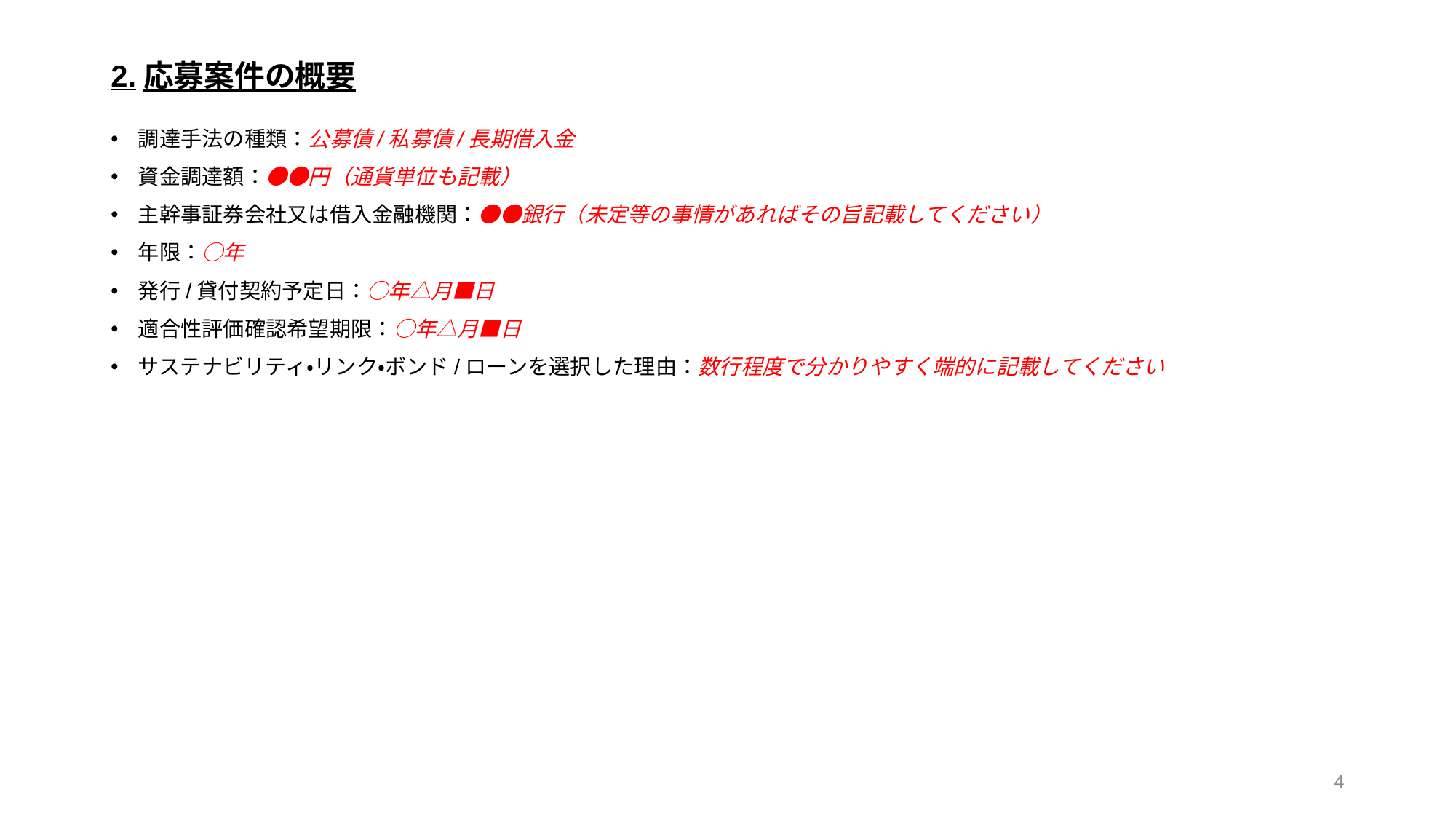

# 2.応募案件の概要
調達手法の種類：公募債/私募債/長期借入金
資金調達額：●●円（通貨単位も記載）
主幹事証券会社又は借入金融機関：●●銀行（未定等の事情があればその旨記載してください）
年限：○年
発行/貸付契約予定日：○年△月■日
適合性評価確認希望期限：○年△月■日
サステナビリティ・リンク・ボンド/ローンを選択した理由：数行程度で分かりやすく端的に記載してください

4